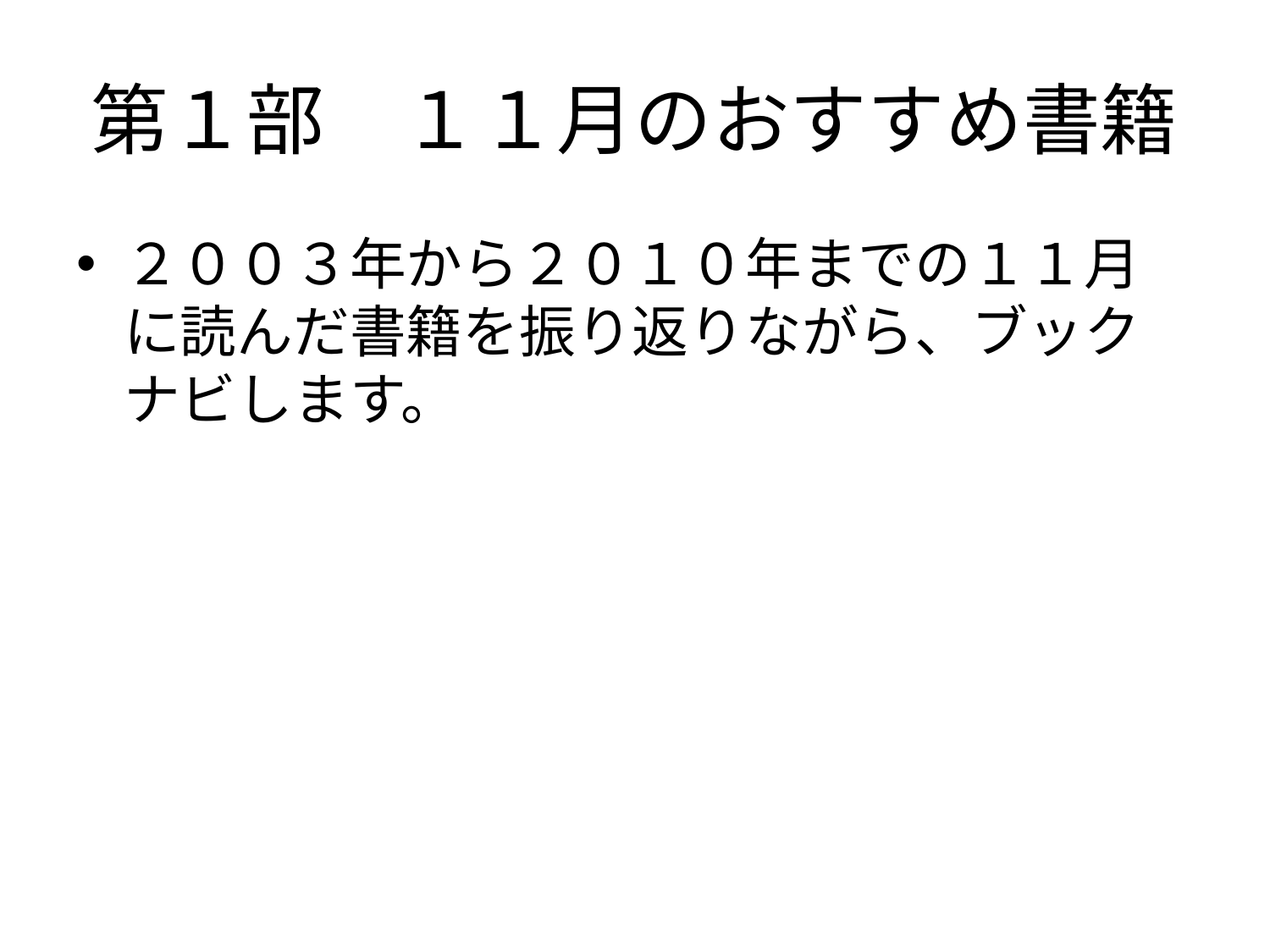

# 第１部　１１月のおすすめ書籍
２００３年から２０１０年までの１１月に読んだ書籍を振り返りながら、ブックナビします。